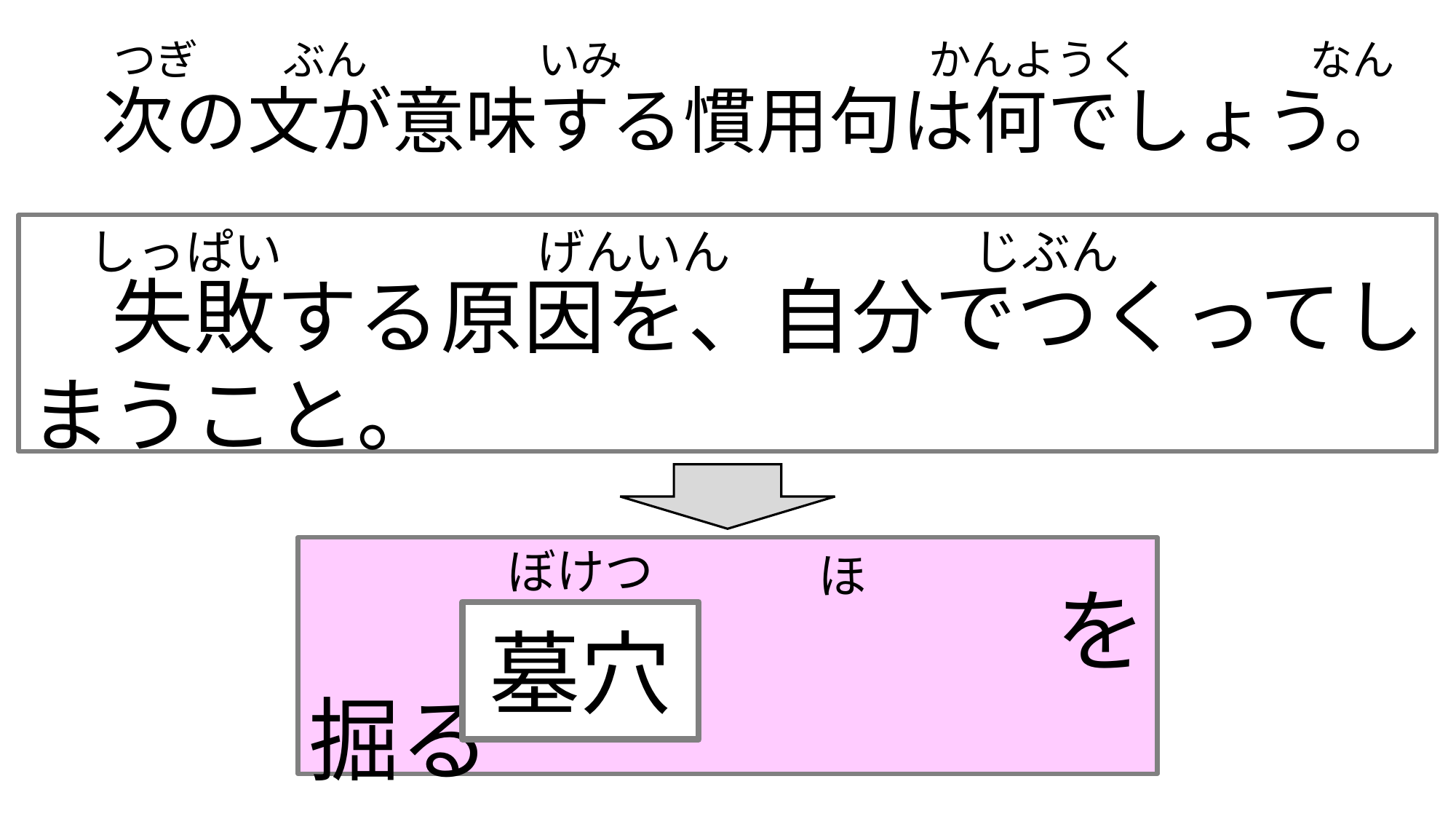

つぎ　　ぶん　　　　いみ　　　　　　 　かんようく　　　　なん
　次の文が意味する慣用句は何でしょう。

　失敗する原因を、自分でつくってしまうこと。
　 しっぱい　　　　　 げんいん　　　　　じぶん

　　　　　　　　を掘る
ぼけつ
ほ
墓穴